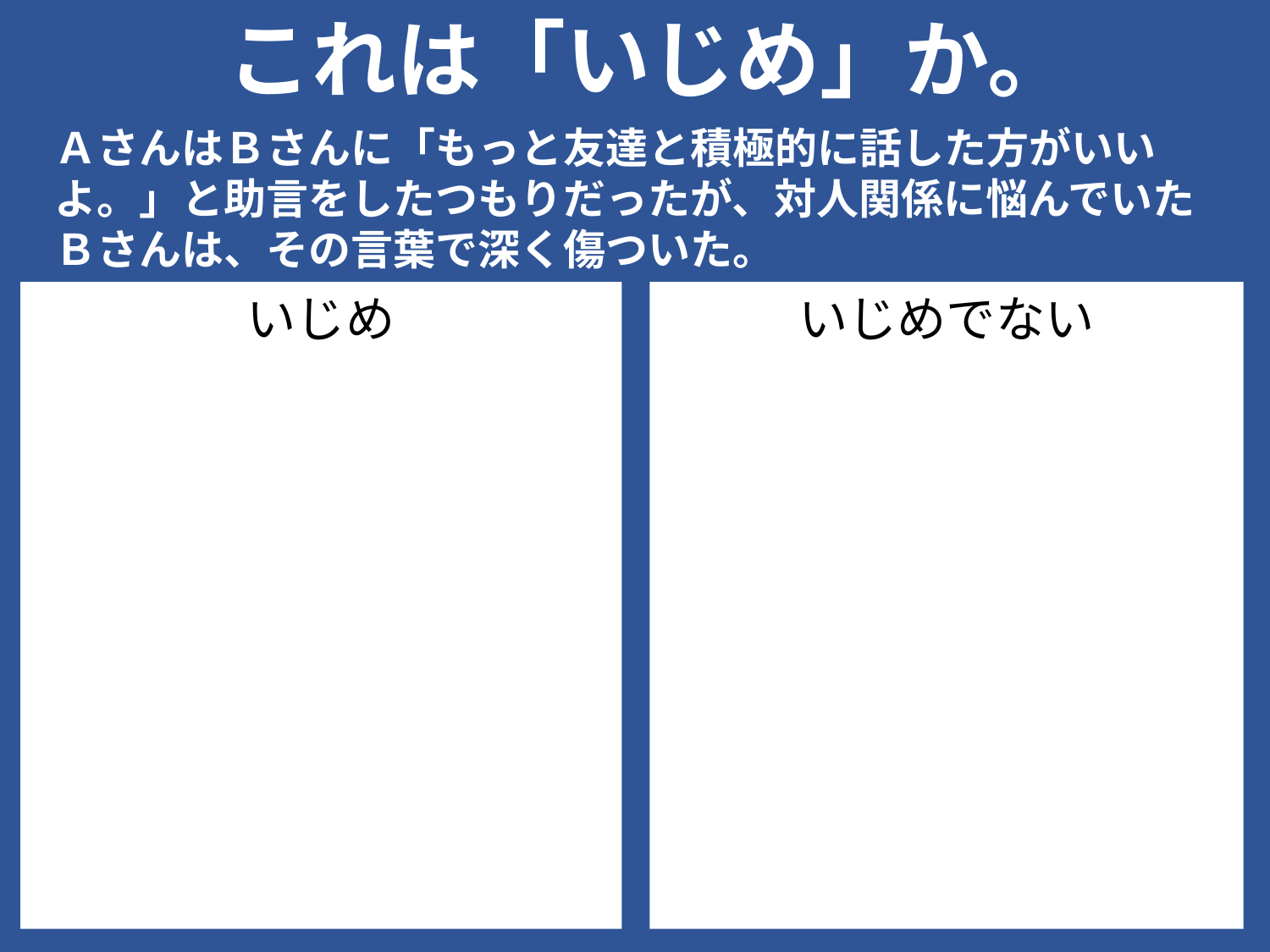

これは「いじめ」か。
ＡさんはＢさんに「もっと友達と積極的に話した方がいいよ。」と助言をしたつもりだったが、対人関係に悩んでいたＢさんは、その言葉で深く傷ついた。
いじめ

いじめでない